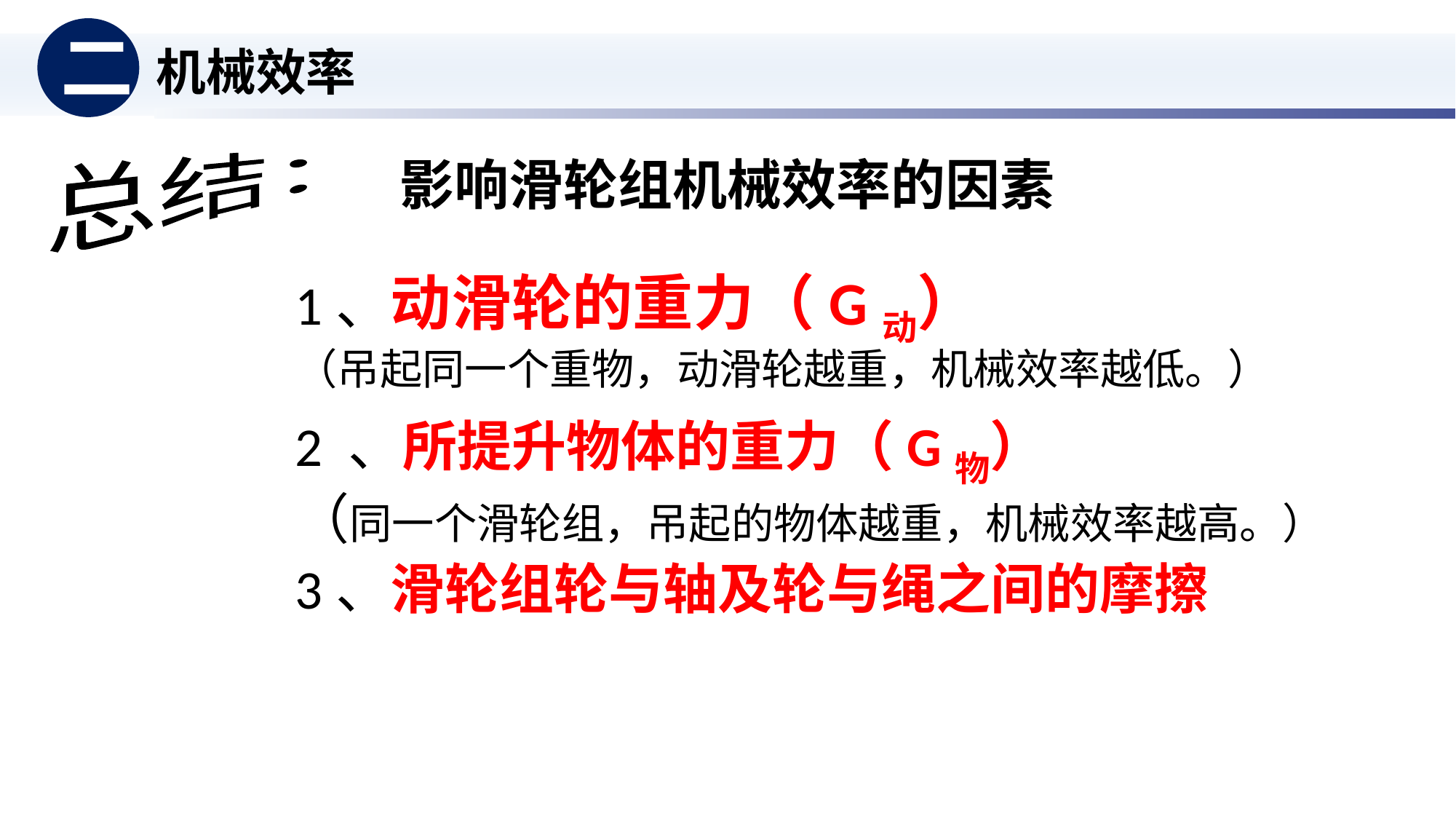

二

机械效率

影响滑轮组机械效率的因素
总结：
1、动滑轮的重力（G动）
（吊起同一个重物，动滑轮越重，机械效率越低。）
2 、所提升物体的重力（G物）
（同一个滑轮组，吊起的物体越重，机械效率越高。）

3、滑轮组轮与轴及轮与绳之间的摩擦